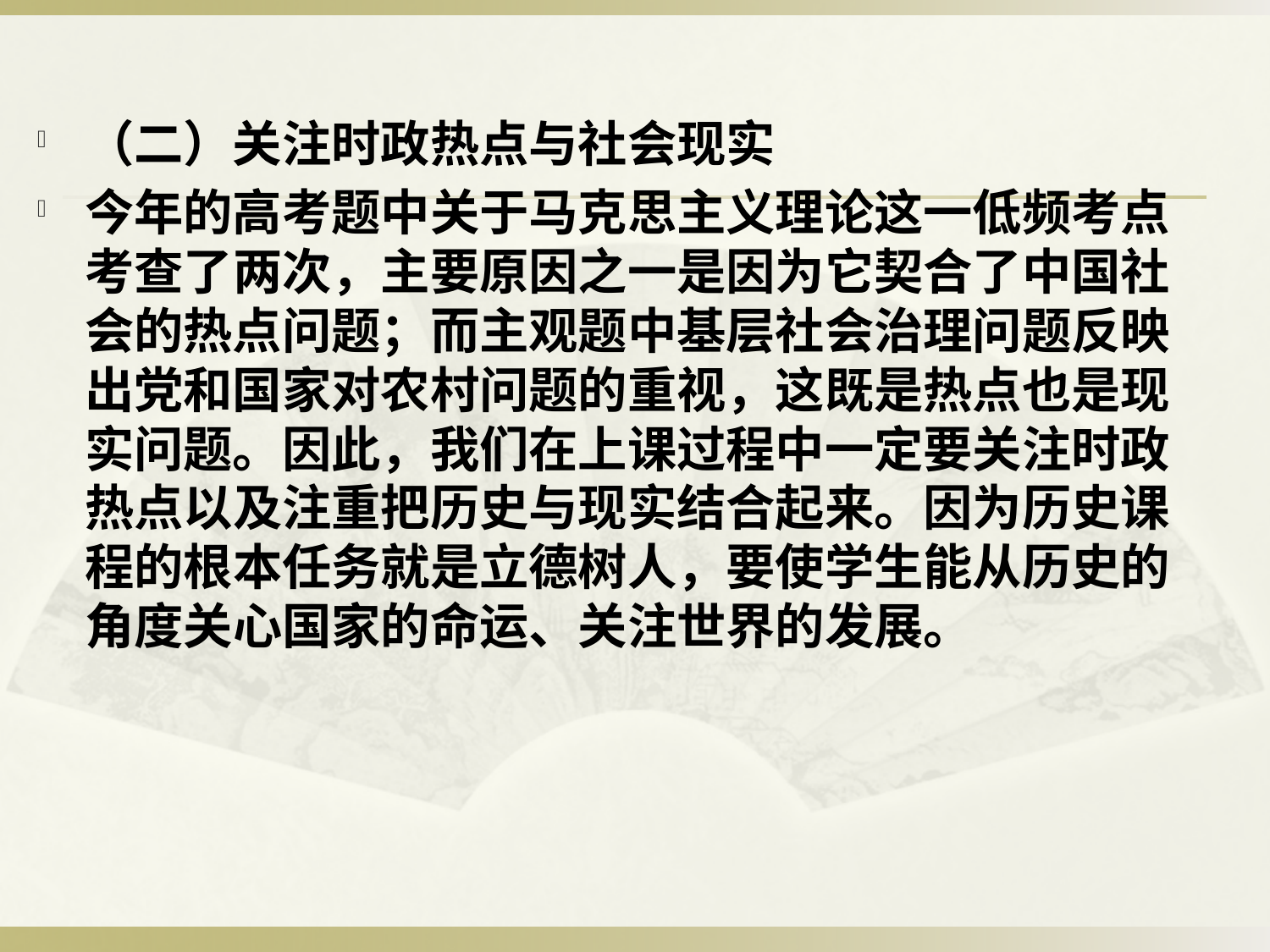

（二）关注时政热点与社会现实
今年的高考题中关于马克思主义理论这一低频考点考查了两次，主要原因之一是因为它契合了中国社会的热点问题；而主观题中基层社会治理问题反映出党和国家对农村问题的重视，这既是热点也是现实问题。因此，我们在上课过程中一定要关注时政热点以及注重把历史与现实结合起来。因为历史课程的根本任务就是立德树人，要使学生能从历史的角度关心国家的命运、关注世界的发展。